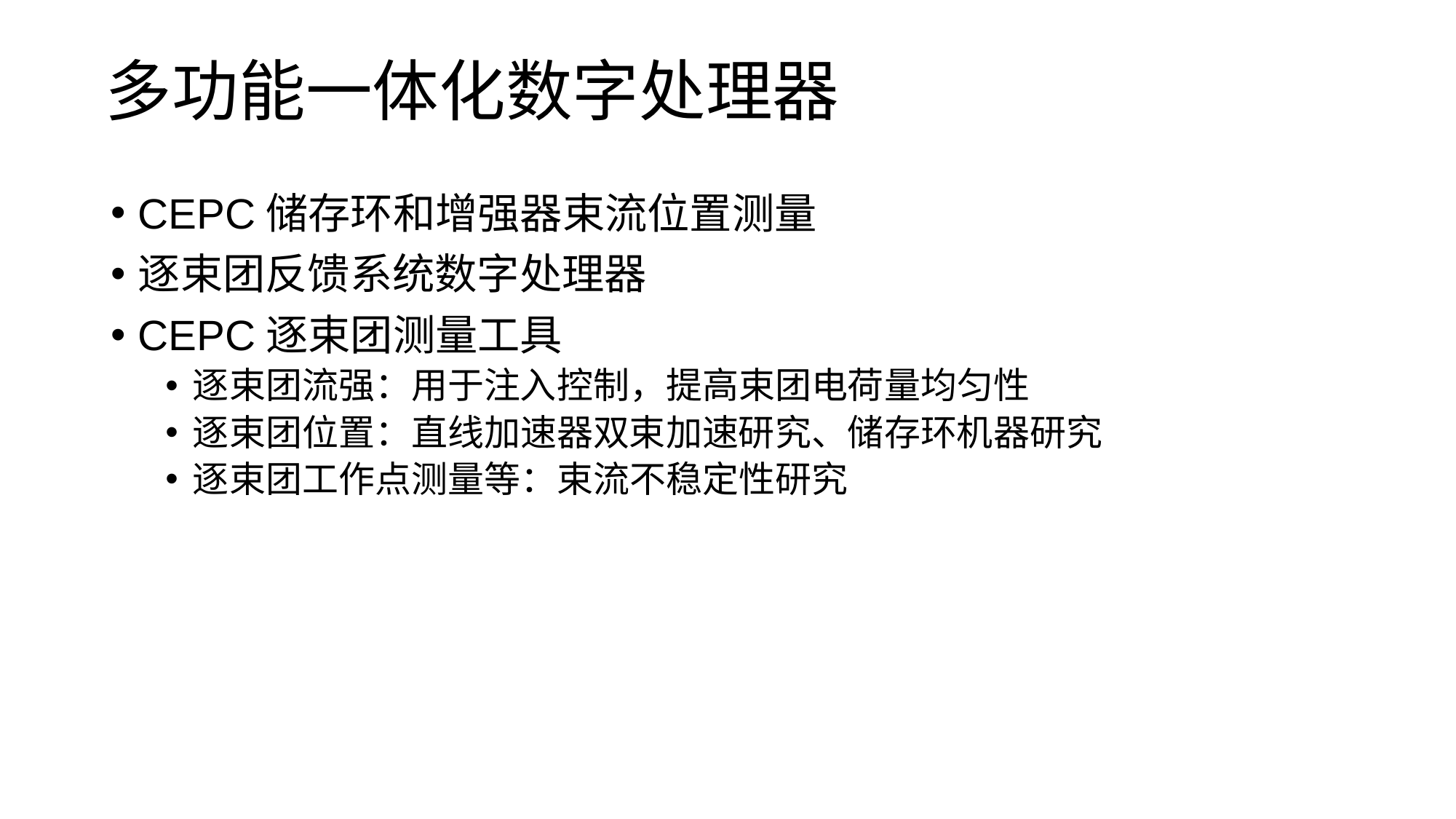

# 多功能一体化数字处理器
CEPC储存环和增强器束流位置测量
逐束团反馈系统数字处理器
CEPC逐束团测量工具
逐束团流强：用于注入控制，提高束团电荷量均匀性
逐束团位置：直线加速器双束加速研究、储存环机器研究
逐束团工作点测量等：束流不稳定性研究